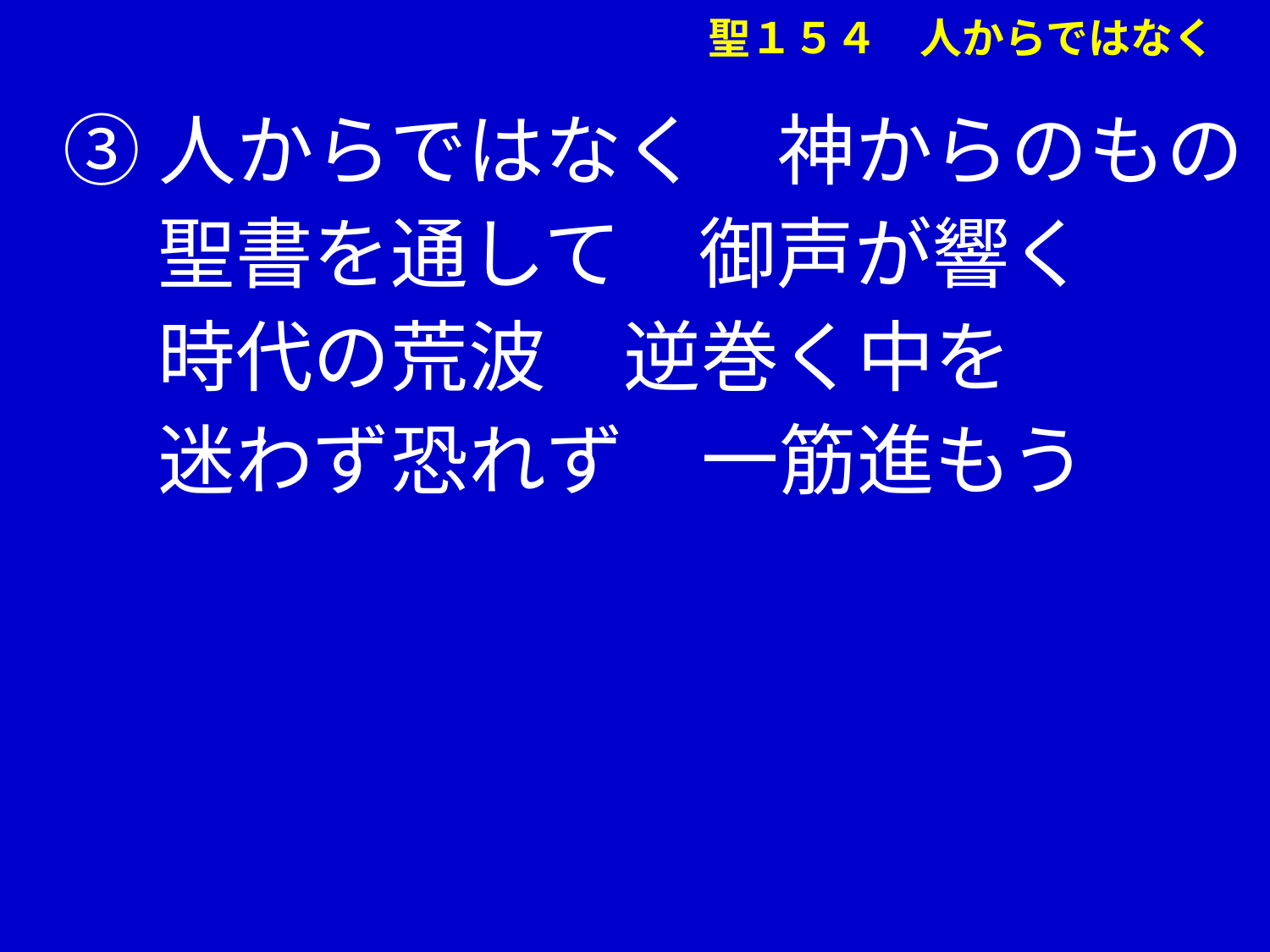

③人からではなく　神からのもの
　 聖書を通して　御声が響く
　 時代の荒波　逆巻く中を
　 迷わず恐れず　一筋進もう

聖１５４　人からではなく